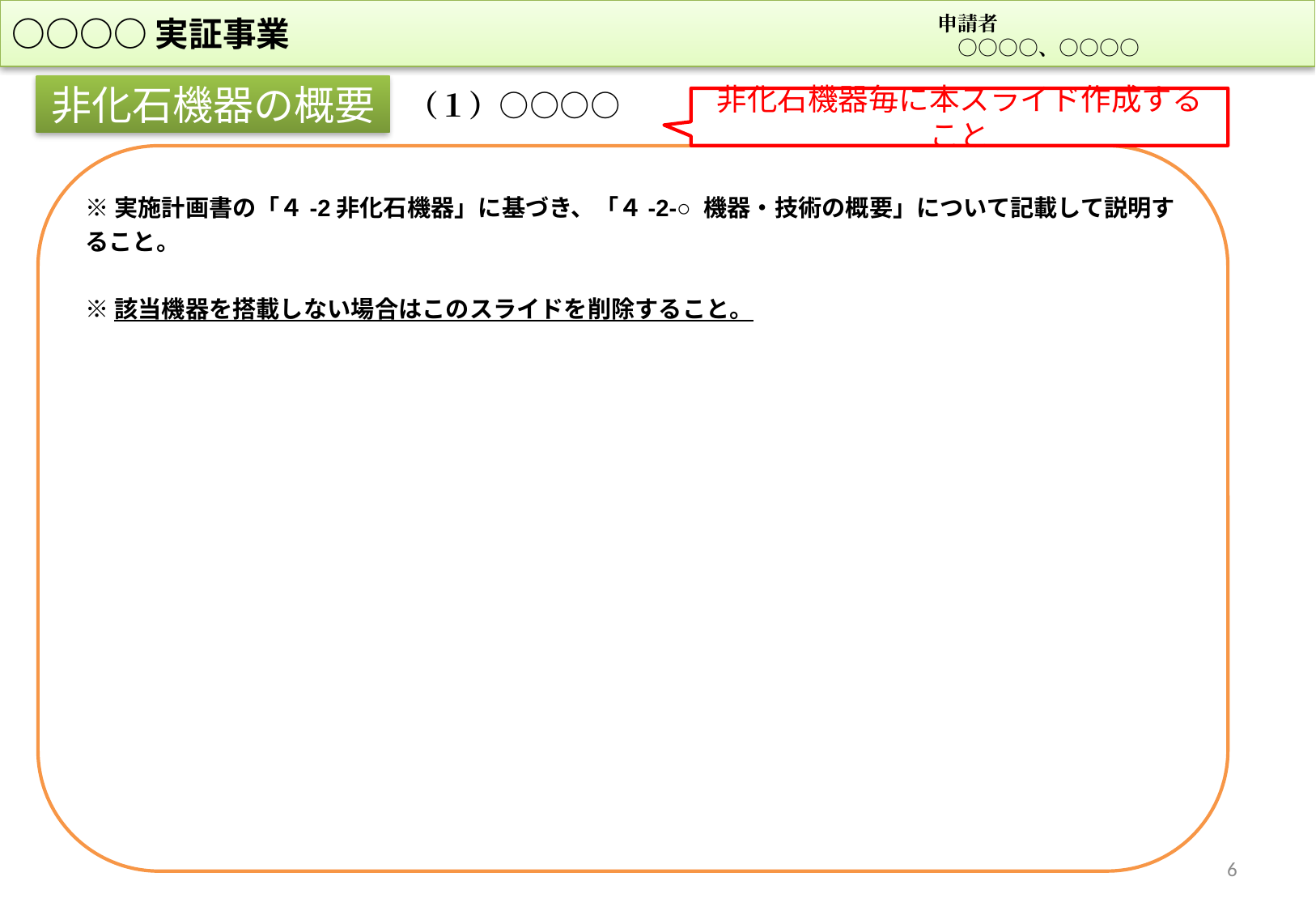

○○○○実証事業
申請者
　○○○○、○○○○
非化石機器の概要
（１）○○○○
非化石機器毎に本スライド作成すること
※実施計画書の「４-2非化石機器」に基づき、「４-2-○ 機器・技術の概要」について記載して説明すること。

※該当機器を搭載しない場合はこのスライドを削除すること。

6